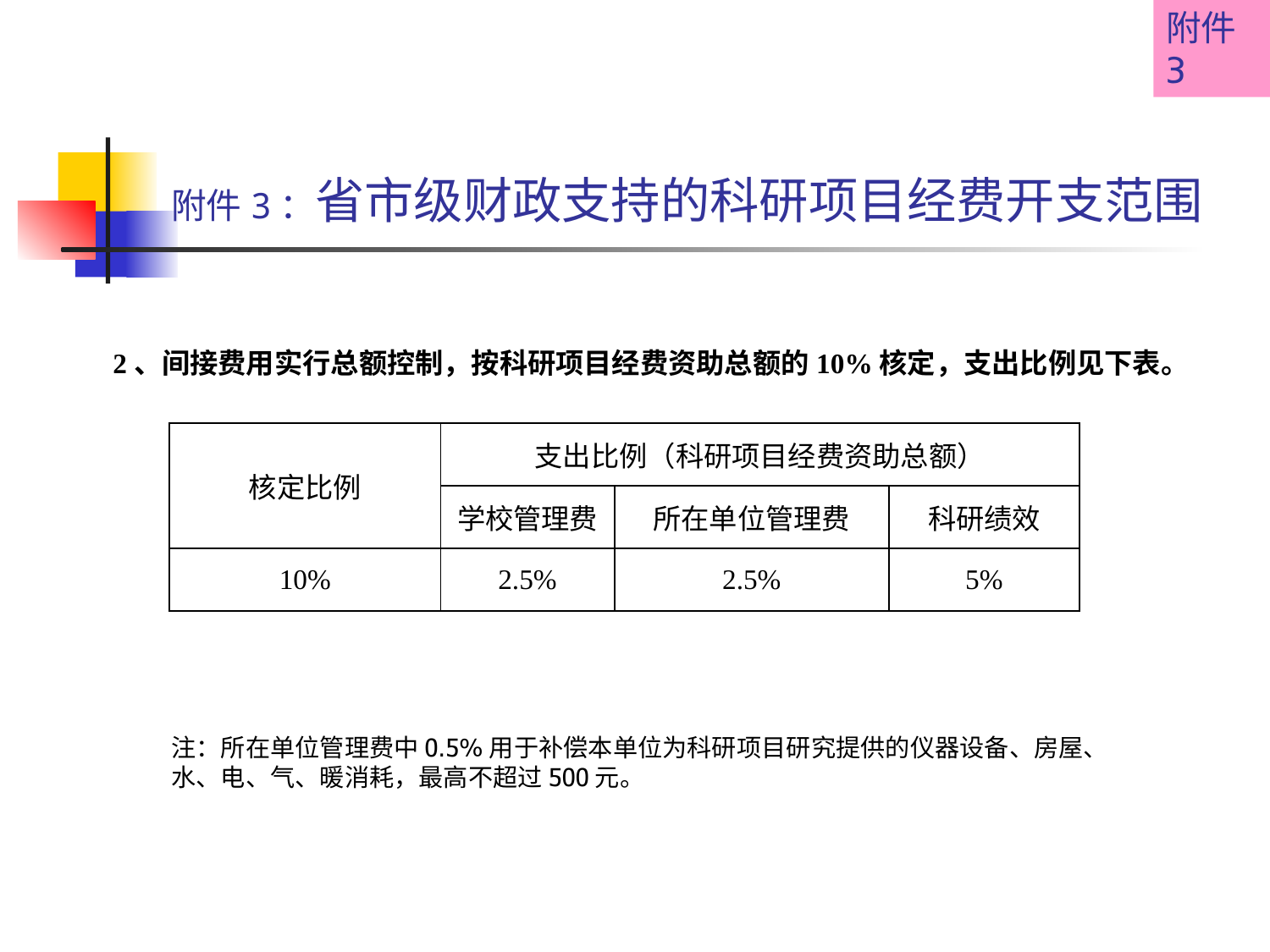

附件3
# 附件3：省市级财政支持的科研项目经费开支范围
2、间接费用实行总额控制，按科研项目经费资助总额的10%核定，支出比例见下表。
| 核定比例 | 支出比例（科研项目经费资助总额） |  |  |
| --- | --- | --- | --- |
|  | 学校管理费 | 所在单位管理费 | 科研绩效 |
| 10% | 2.5% | 2.5% | 5% |
注：所在单位管理费中0.5%用于补偿本单位为科研项目研究提供的仪器设备、房屋、水、电、气、暖消耗，最高不超过500元。